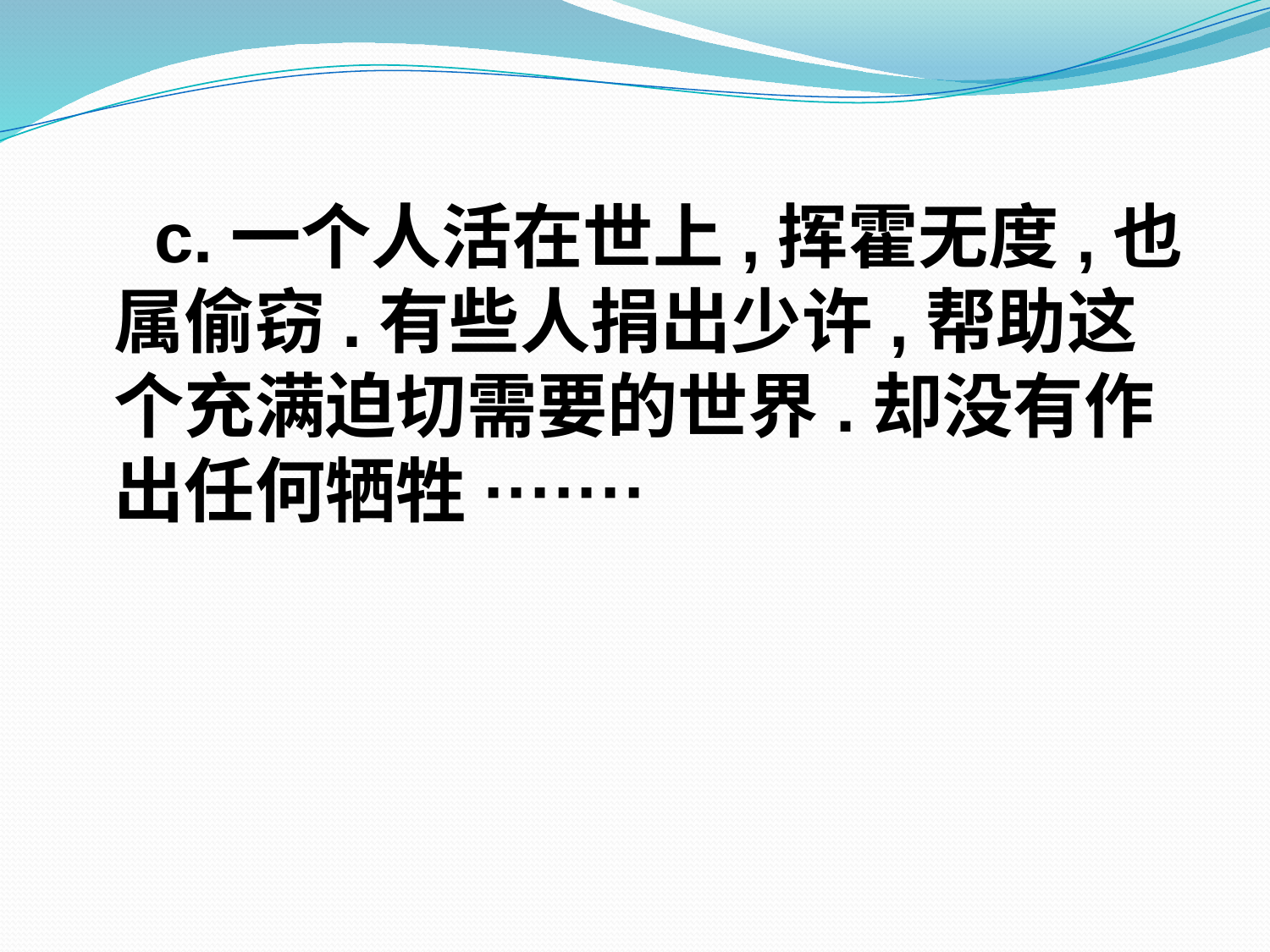

c.一个人活在世上,挥霍无度,也属偷窃.有些人捐出少许,帮助这个充满迫切需要的世界.却没有作出任何牺牲·······